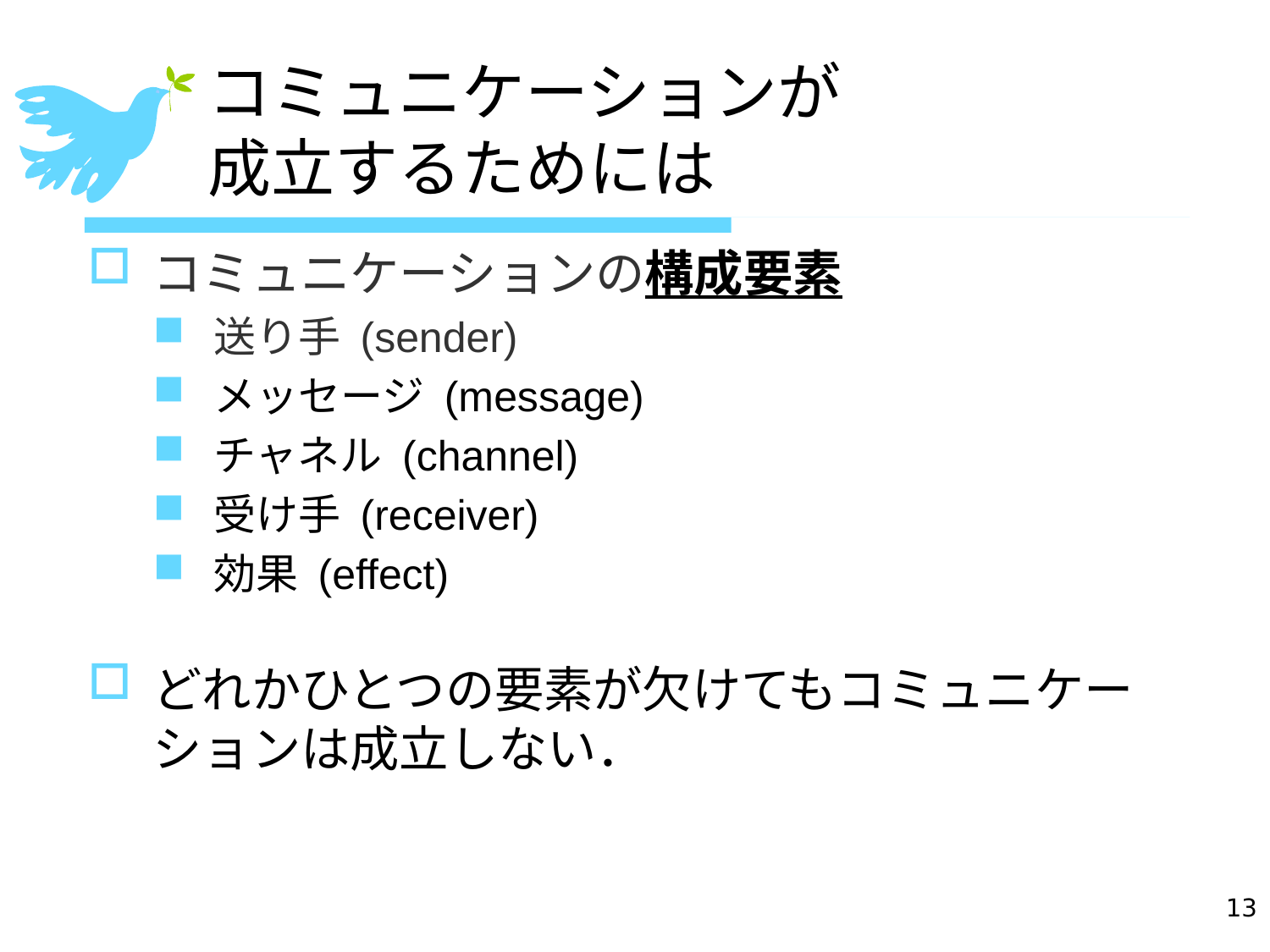

# コミュニケーションが 成立するためには
コミュニケーションの構成要素
送り手 (sender)
メッセージ (message)
チャネル (channel)
受け手 (receiver)
効果 (effect)
どれかひとつの要素が欠けてもコミュニケーションは成立しない．

13